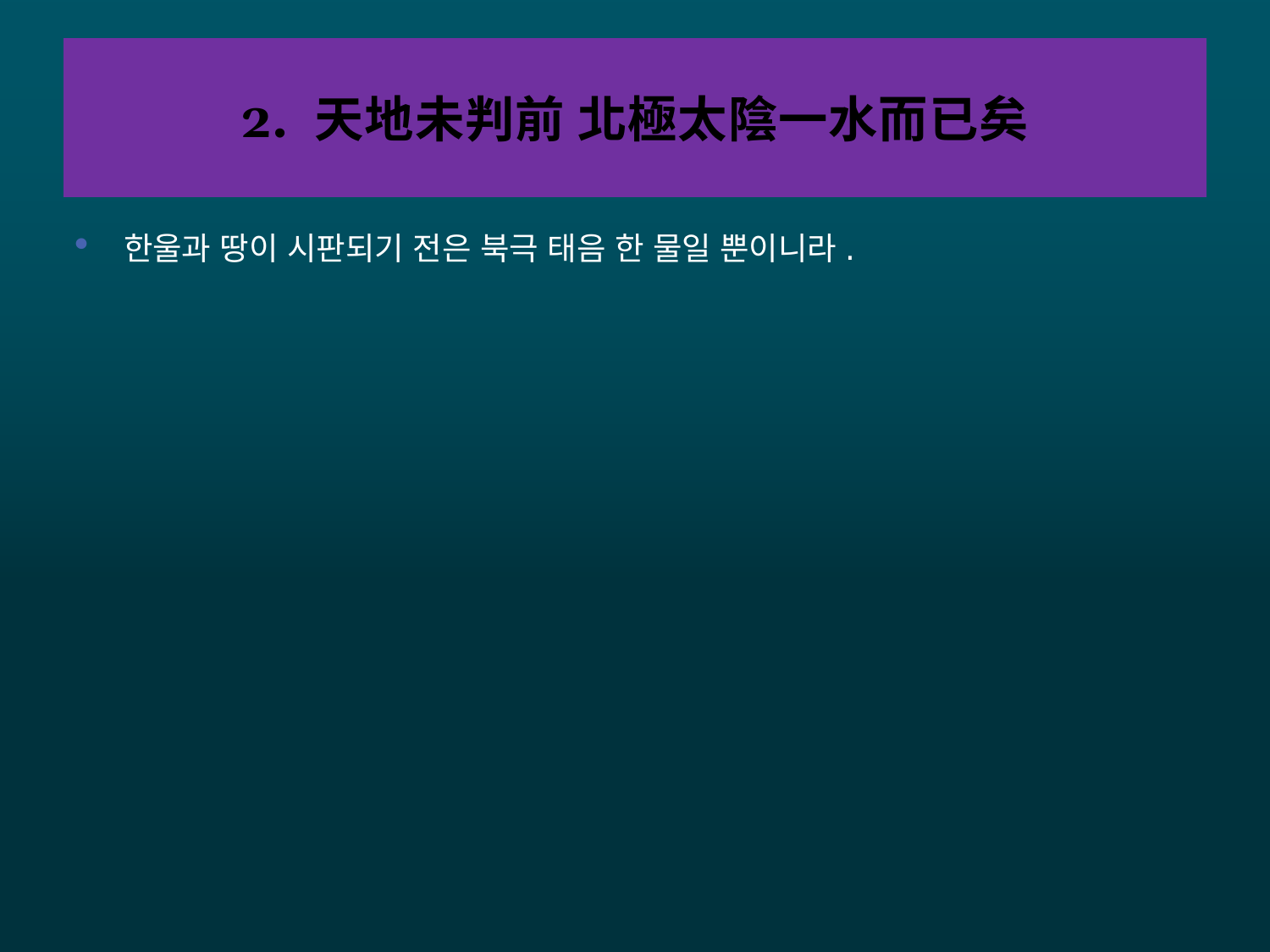

# 2. 天地未判前 北極太陰一水而已矣
한울과 땅이 시판되기 전은 북극 태음 한 물일 뿐이니라.